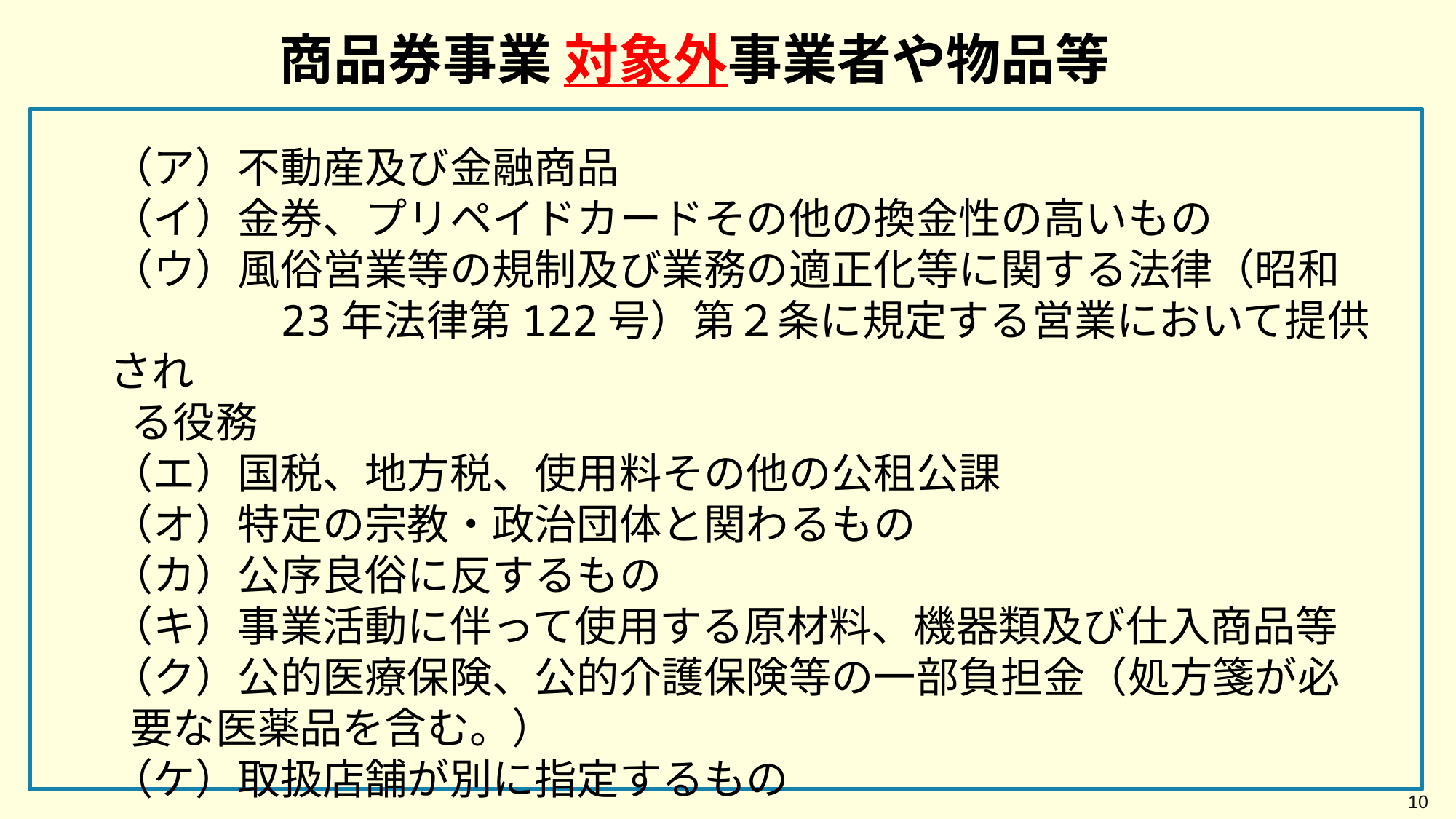

商品券事業 対象外事業者や物品等

　　（ア）不動産及び金融商品
　　（イ）金券、プリペイドカードその他の換金性の高いもの
　　（ウ）風俗営業等の規制及び業務の適正化等に関する法律（昭和
          23年法律第122号）第２条に規定する営業において提供され
          る役務
　　（エ）国税、地方税、使用料その他の公租公課
　　（オ）特定の宗教・政治団体と関わるもの
　　（カ）公序良俗に反するもの
　　（キ）事業活動に伴って使用する原材料、機器類及び仕入商品等
　　（ク）公的医療保険、公的介護保険等の一部負担金（処方箋が必
          要な医薬品を含む。）
　　（ケ）取扱店舗が別に指定するもの

10